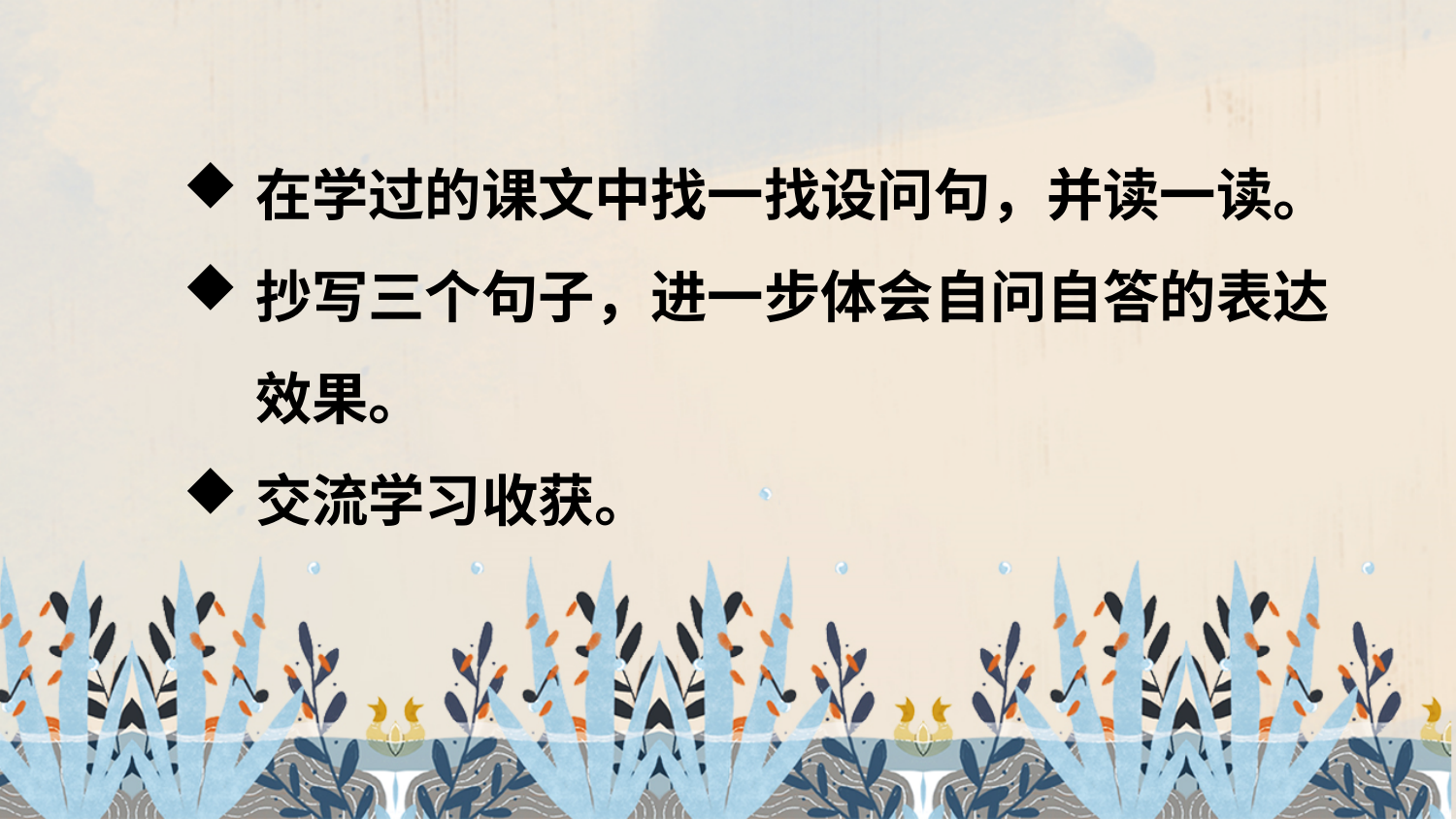

在学过的课文中找一找设问句，并读一读。
抄写三个句子，进一步体会自问自答的表达效果。
交流学习收获。